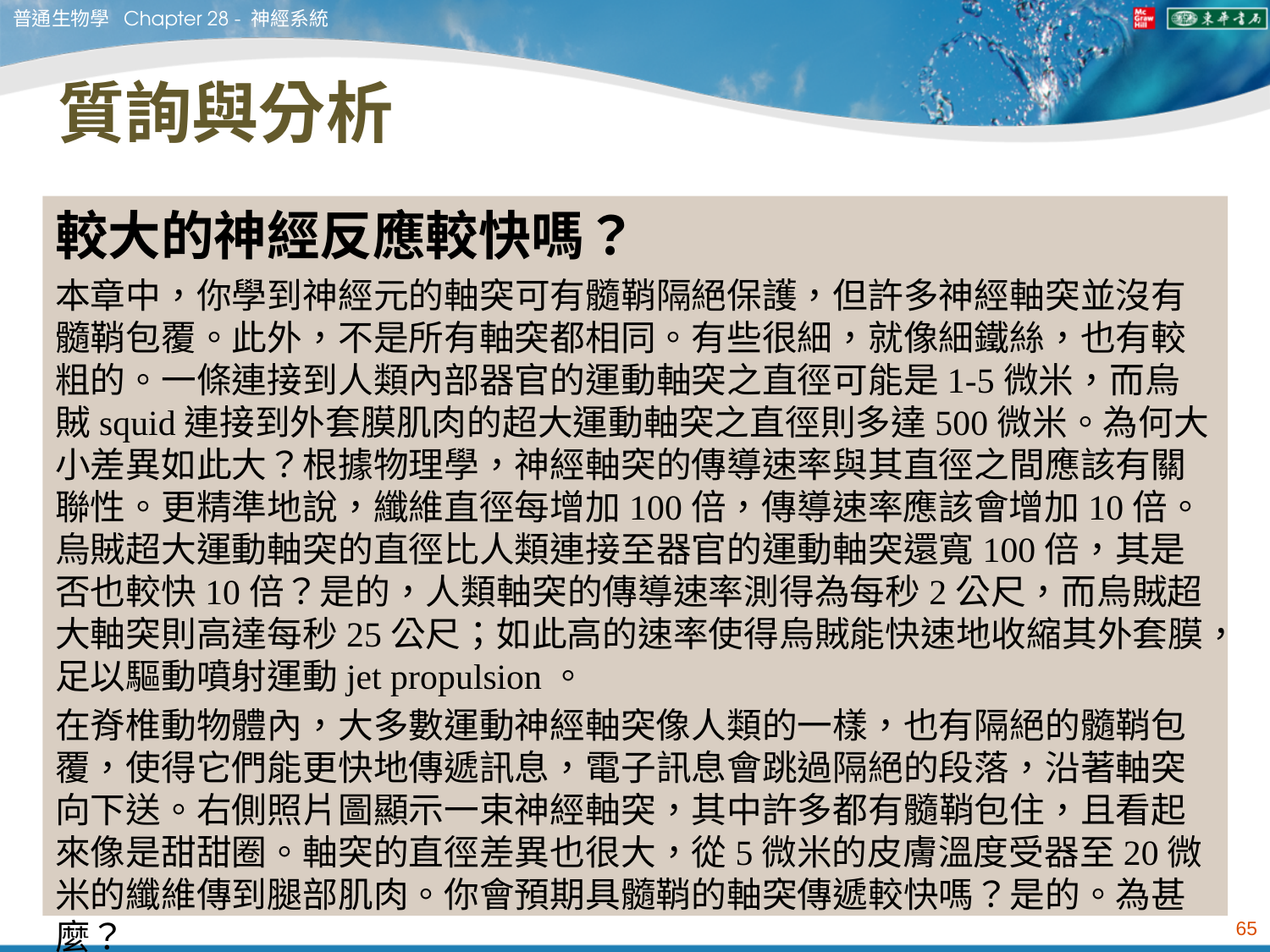

普通生物學  Chapter 28 - 神經系統
# 質詢與分析
較大的神經反應較快嗎？
本章中，你學到神經元的軸突可有髓鞘隔絕保護，但許多神經軸突並沒有髓鞘包覆。此外，不是所有軸突都相同。有些很細，就像細鐵絲，也有較粗的。一條連接到人類內部器官的運動軸突之直徑可能是1-5微米，而烏賊squid連接到外套膜肌肉的超大運動軸突之直徑則多達500微米。為何大小差異如此大？根據物理學，神經軸突的傳導速率與其直徑之間應該有關聯性。更精準地說，纖維直徑每增加100倍，傳導速率應該會增加10倍。烏賊超大運動軸突的直徑比人類連接至器官的運動軸突還寬100倍，其是否也較快10倍？是的，人類軸突的傳導速率測得為每秒2公尺，而烏賊超大軸突則高達每秒25公尺；如此高的速率使得烏賊能快速地收縮其外套膜，足以驅動噴射運動jet propulsion。
在脊椎動物體內，大多數運動神經軸突像人類的一樣，也有隔絕的髓鞘包覆，使得它們能更快地傳遞訊息，電子訊息會跳過隔絕的段落，沿著軸突向下送。右側照片圖顯示一束神經軸突，其中許多都有髓鞘包住，且看起來像是甜甜圈。軸突的直徑差異也很大，從5微米的皮膚溫度受器至20微米的纖維傳到腿部肌肉。你會預期具髓鞘的軸突傳遞較快嗎？是的。為甚麼？
65